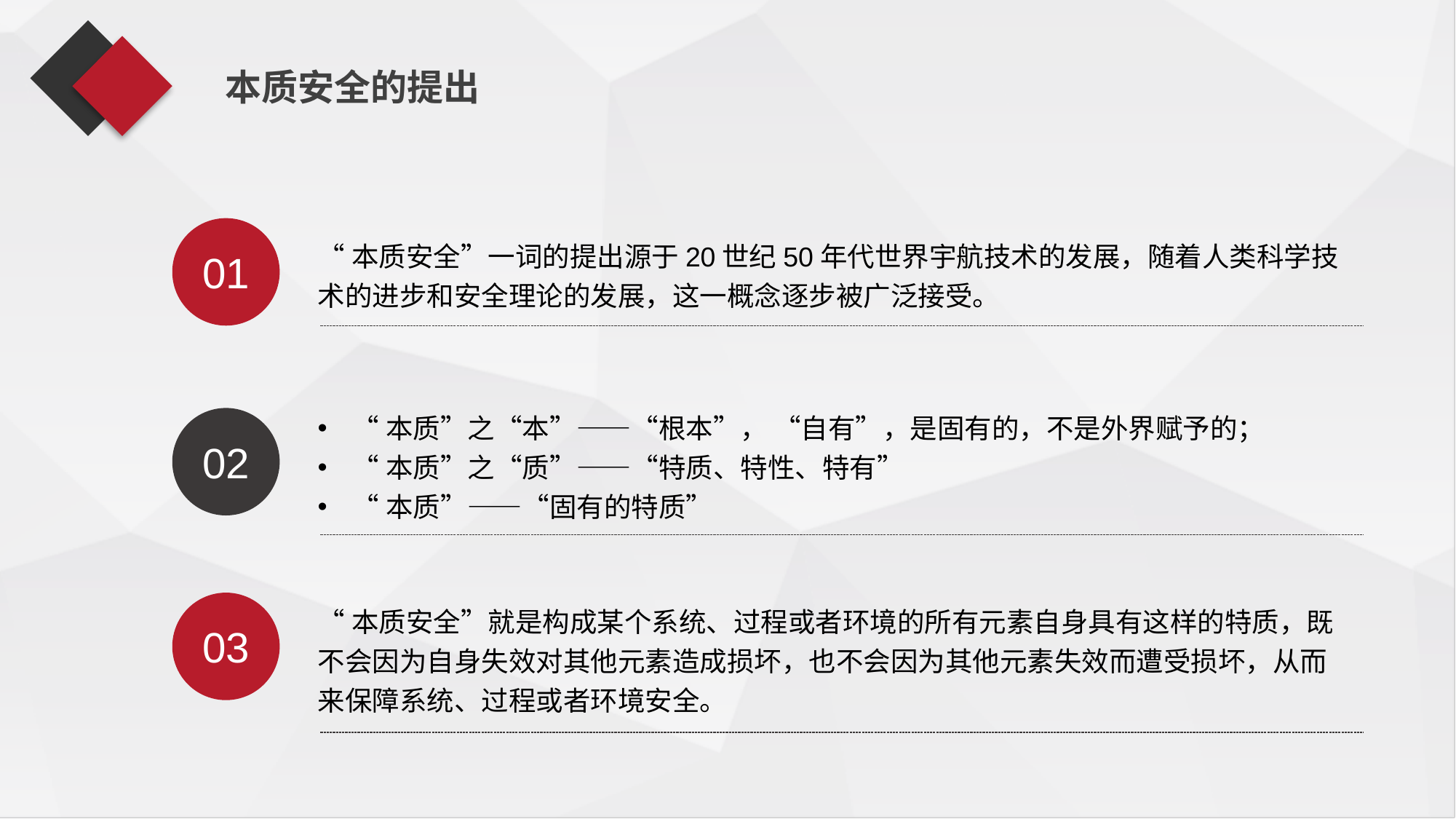

本质安全的提出

“本质安全”一词的提出源于20世纪50年代世界宇航技术的发展，随着人类科学技术的进步和安全理论的发展，这一概念逐步被广泛接受。
01
“本质”之“本”——“根本”， “自有”，是固有的，不是外界赋予的；
“本质”之“质”——“特质、特性、特有”
“本质”——“固有的特质”

02

“本质安全”就是构成某个系统、过程或者环境的所有元素自身具有这样的特质，既不会因为自身失效对其他元素造成损坏，也不会因为其他元素失效而遭受损坏，从而来保障系统、过程或者环境安全。
03